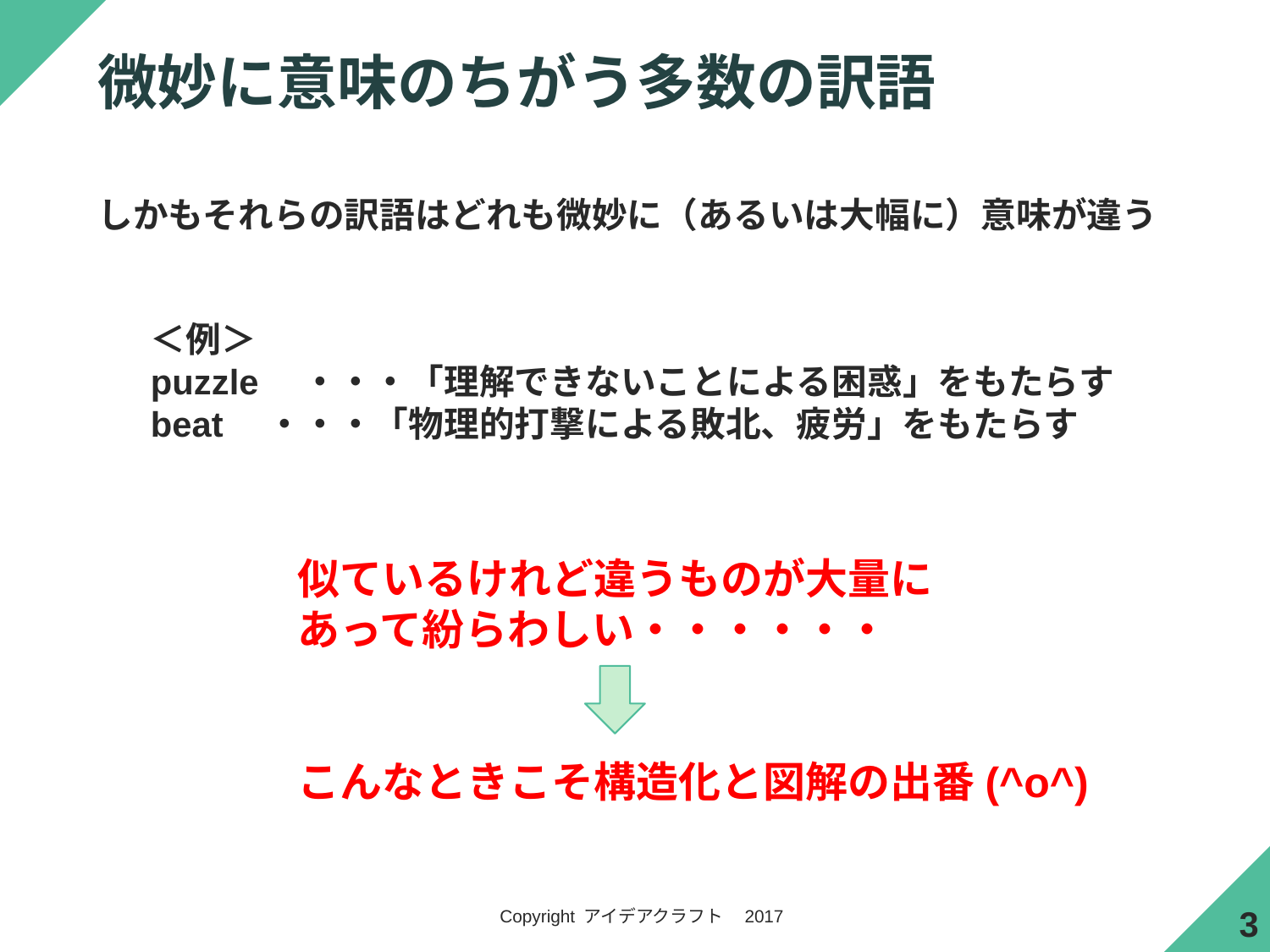

# 微妙に意味のちがう多数の訳語
しかもそれらの訳語はどれも微妙に（あるいは大幅に）意味が違う
＜例＞
puzzle　・・・「理解できないことによる困惑」をもたらす
beat　・・・「物理的打撃による敗北、疲労」をもたらす

似ているけれど違うものが大量に
あって紛らわしい・・・・・・

こんなときこそ構造化と図解の出番(^o^)

3